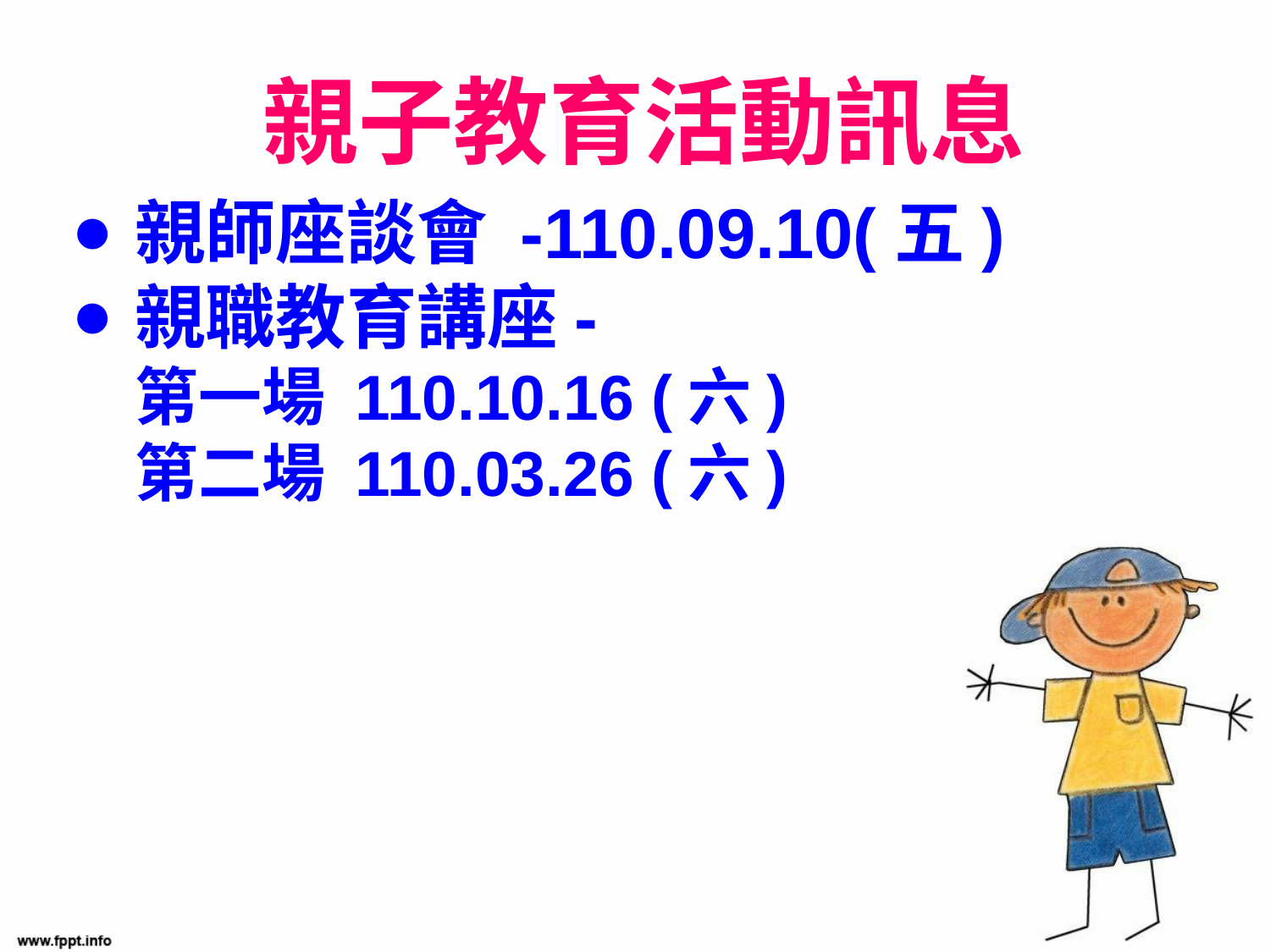

親子教育活動訊息
親師座談會 -110.09.10(五)
親職教育講座-
第一場 110.10.16 (六)
第二場 110.03.26 (六)